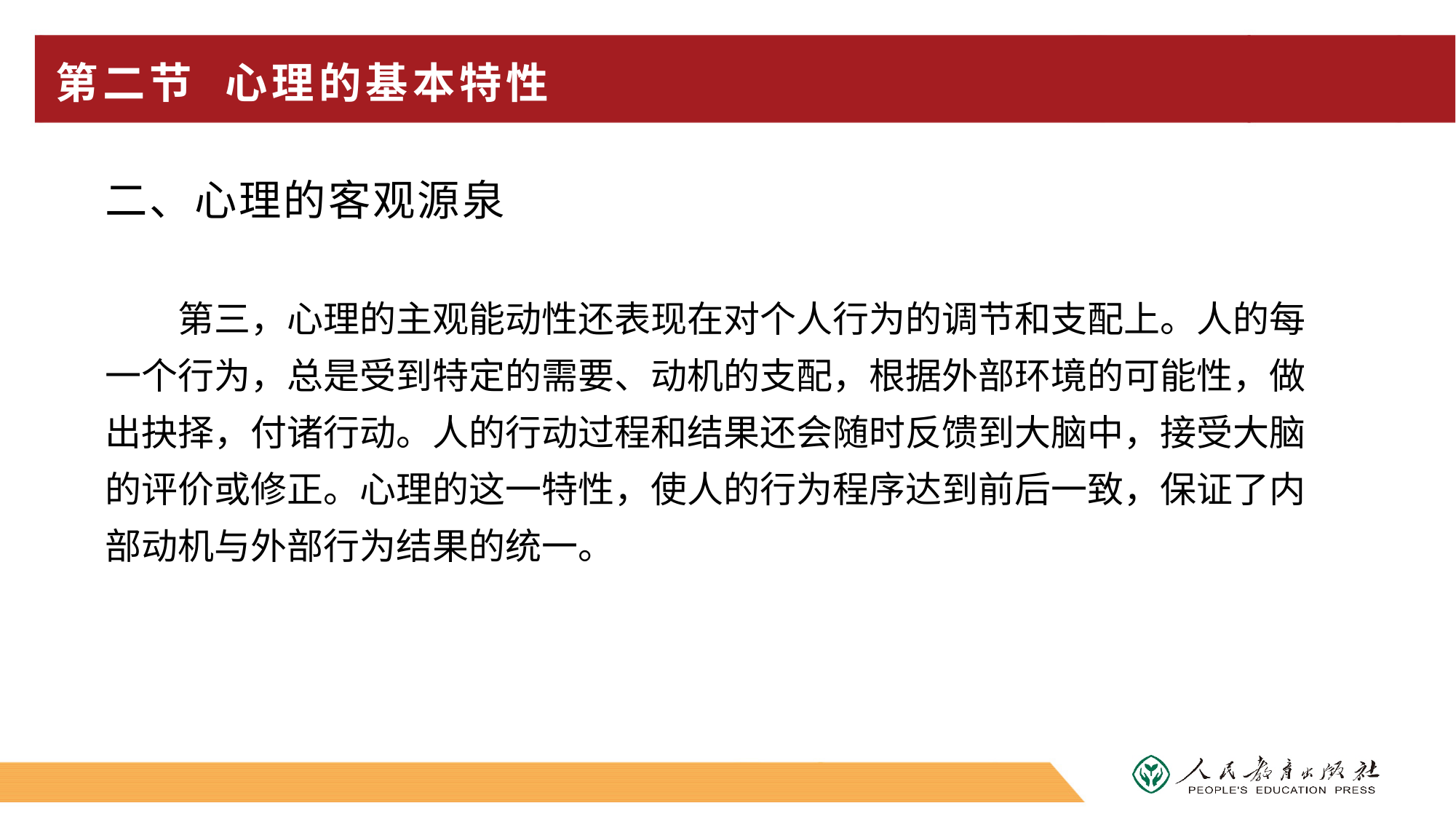

# 第二节  心理的基本特性
二、心理的客观源泉
第三，心理的主观能动性还表现在对个人行为的调节和支配上。人的每一个行为，总是受到特定的需要、动机的支配，根据外部环境的可能性，做出抉择，付诸行动。人的行动过程和结果还会随时反馈到大脑中，接受大脑的评价或修正。心理的这一特性，使人的行为程序达到前后一致，保证了内部动机与外部行为结果的统一。